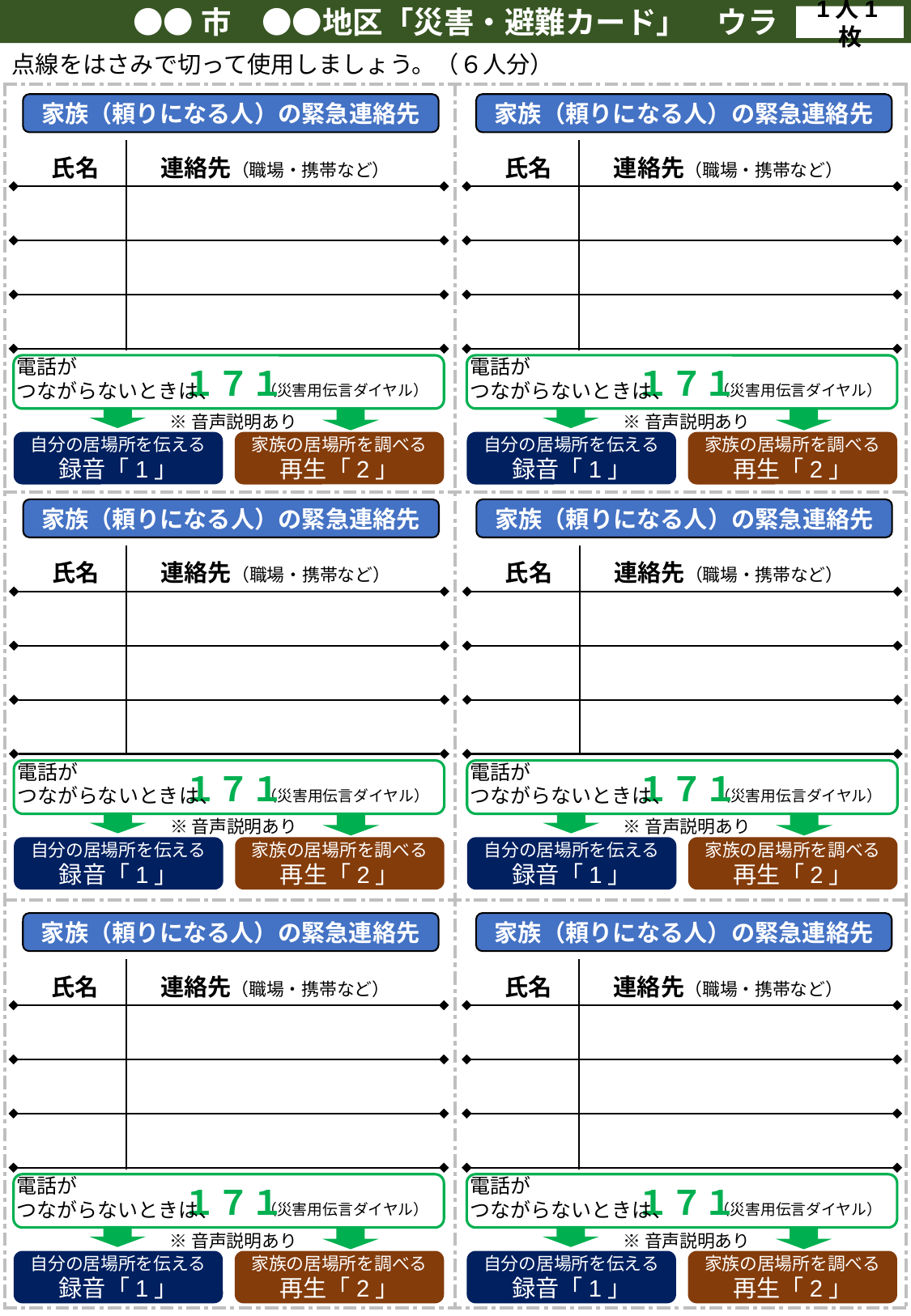

●●市　●●地区「災害・避難カード」　ウラ
1人1枚
点線をはさみで切って使用しましょう。（６人分）
|  |  |
| --- | --- |
|  |  |
|  |  |
家族（頼りになる人）の緊急連絡先
氏名
連絡先（職場・携帯など）

　　　　　　　　　　　　　　　　（災害用伝言ダイヤル）
電話が
つながらないときは、
１７１
※音声説明あり

自分の居場所を伝える
録音「1」
家族の居場所を調べる
再生「2」
家族（頼りになる人）の緊急連絡先
氏名
連絡先（職場・携帯など）

　　　　　　　　　　　　　　　　（災害用伝言ダイヤル）
電話が
つながらないときは、
１７１
※音声説明あり

自分の居場所を伝える
録音「1」
家族の居場所を調べる
再生「2」
家族（頼りになる人）の緊急連絡先
氏名
連絡先（職場・携帯など）

　　　　　　　　　　　　　　　　（災害用伝言ダイヤル）
電話が
つながらないときは、
１７１
※音声説明あり

自分の居場所を伝える
録音「1」
家族の居場所を調べる
再生「2」
家族（頼りになる人）の緊急連絡先
氏名
連絡先（職場・携帯など）

　　　　　　　　　　　　　　　　（災害用伝言ダイヤル）
電話が
つながらないときは、
１７１
※音声説明あり

自分の居場所を伝える
録音「1」
家族の居場所を調べる
再生「2」
家族（頼りになる人）の緊急連絡先
氏名
連絡先（職場・携帯など）

　　　　　　　　　　　　　　　　（災害用伝言ダイヤル）
電話が
つながらないときは、
１７１
※音声説明あり

自分の居場所を伝える
録音「1」
家族の居場所を調べる
再生「2」
家族（頼りになる人）の緊急連絡先
氏名
連絡先（職場・携帯など）

　　　　　　　　　　　　　　　　（災害用伝言ダイヤル）
電話が
つながらないときは、
１７１
※音声説明あり

自分の居場所を伝える
録音「1」
家族の居場所を調べる
再生「2」